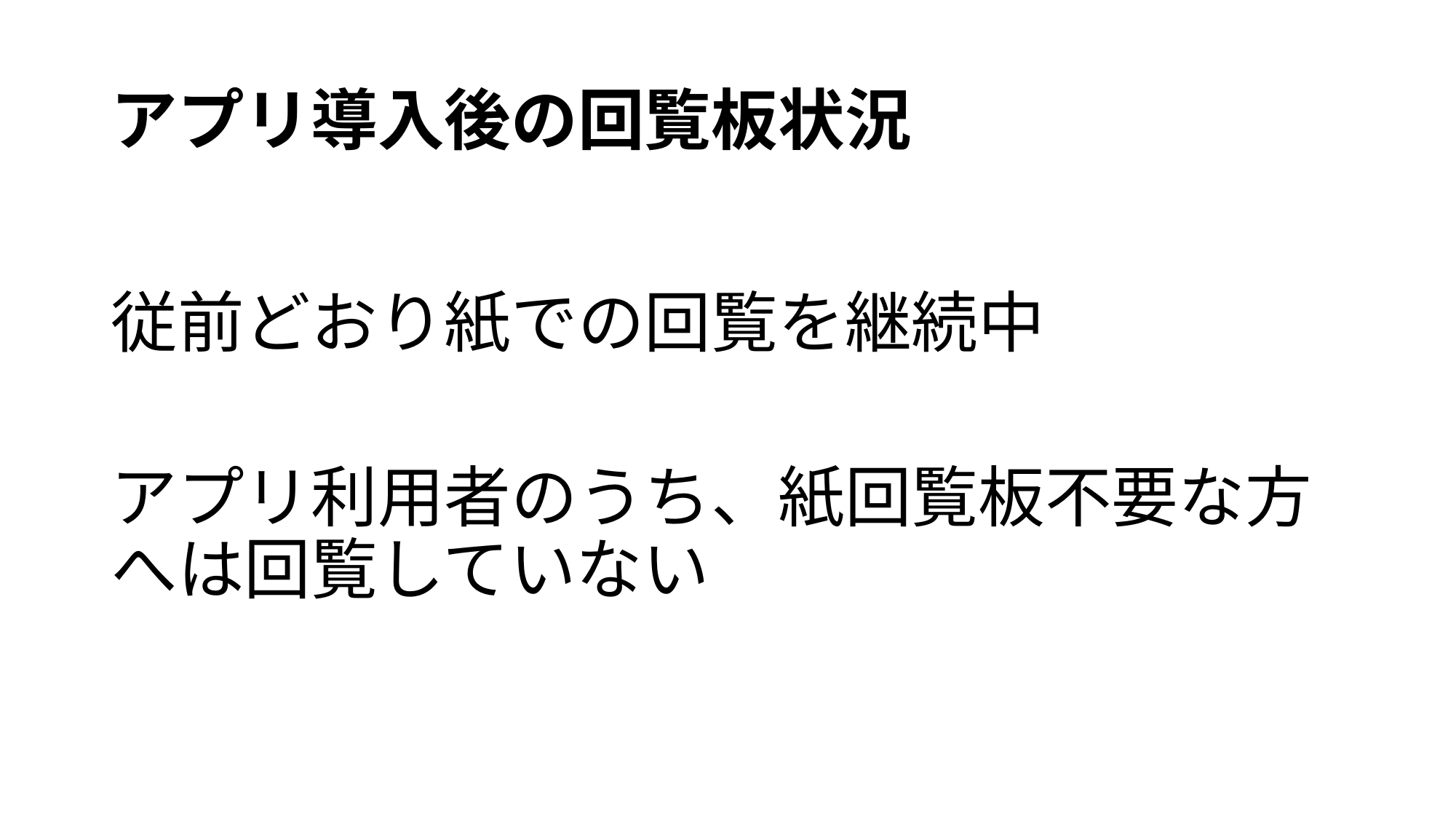

# アプリ導入後の回覧板状況

従前どおり紙での回覧を継続中

アプリ利用者のうち、紙回覧板不要な方へは回覧していない